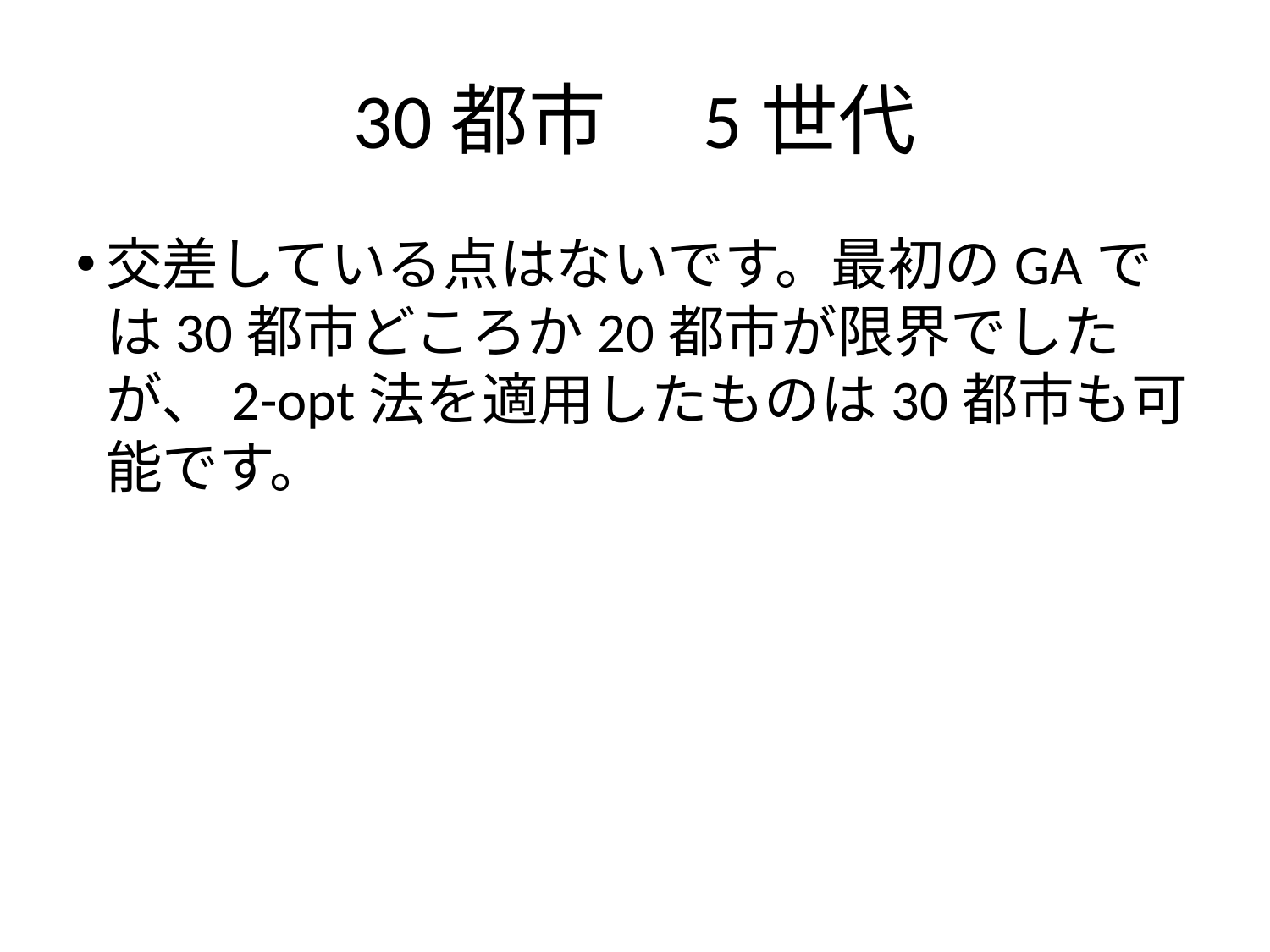

30都市　5世代
交差している点はないです。最初のGAでは30都市どころか20都市が限界でしたが、2-opt法を適用したものは30都市も可能です。